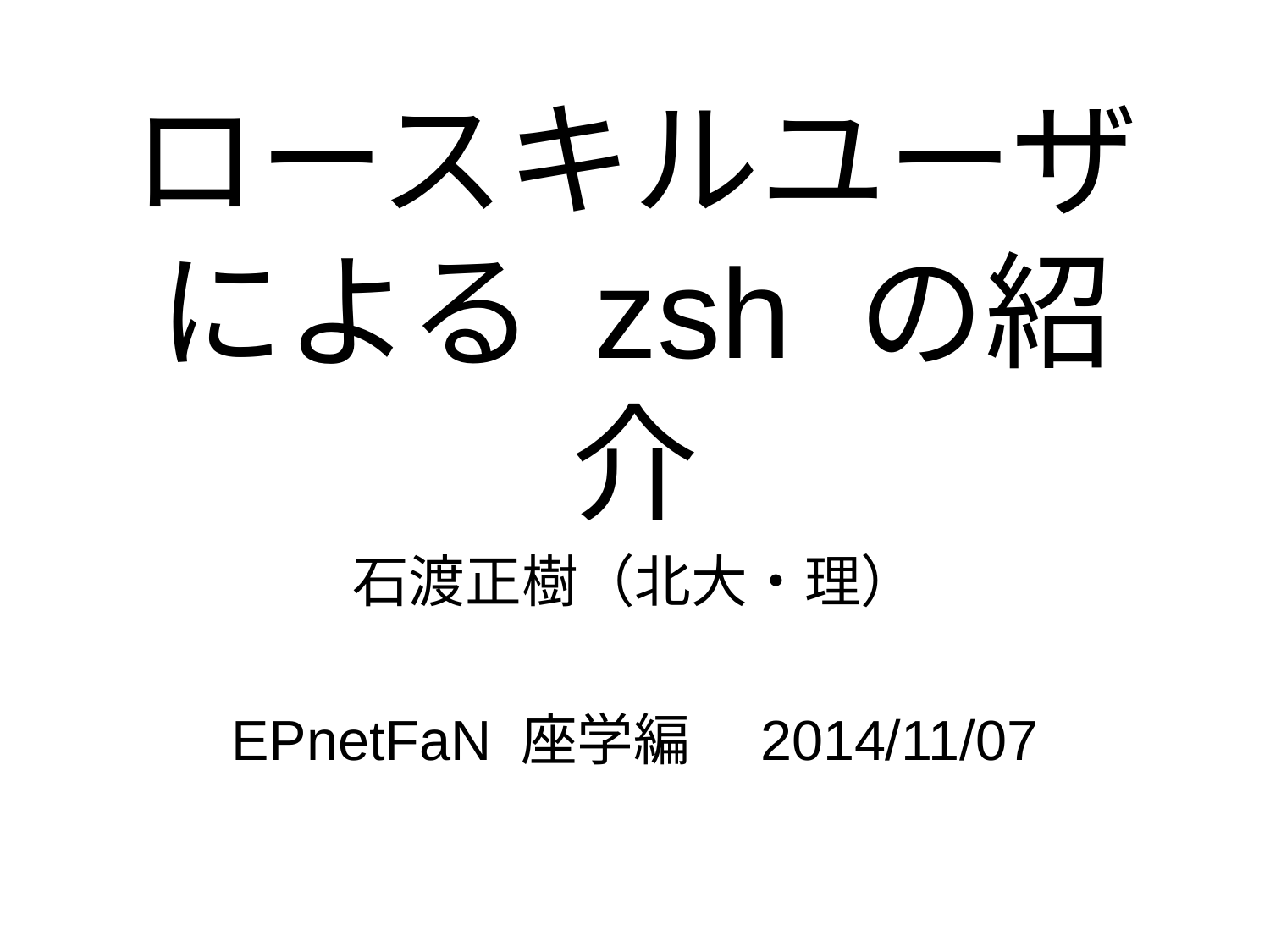

# ロースキルユーザによる zsh の紹介
石渡正樹（北大・理）

EPnetFaN 座学編　2014/11/07